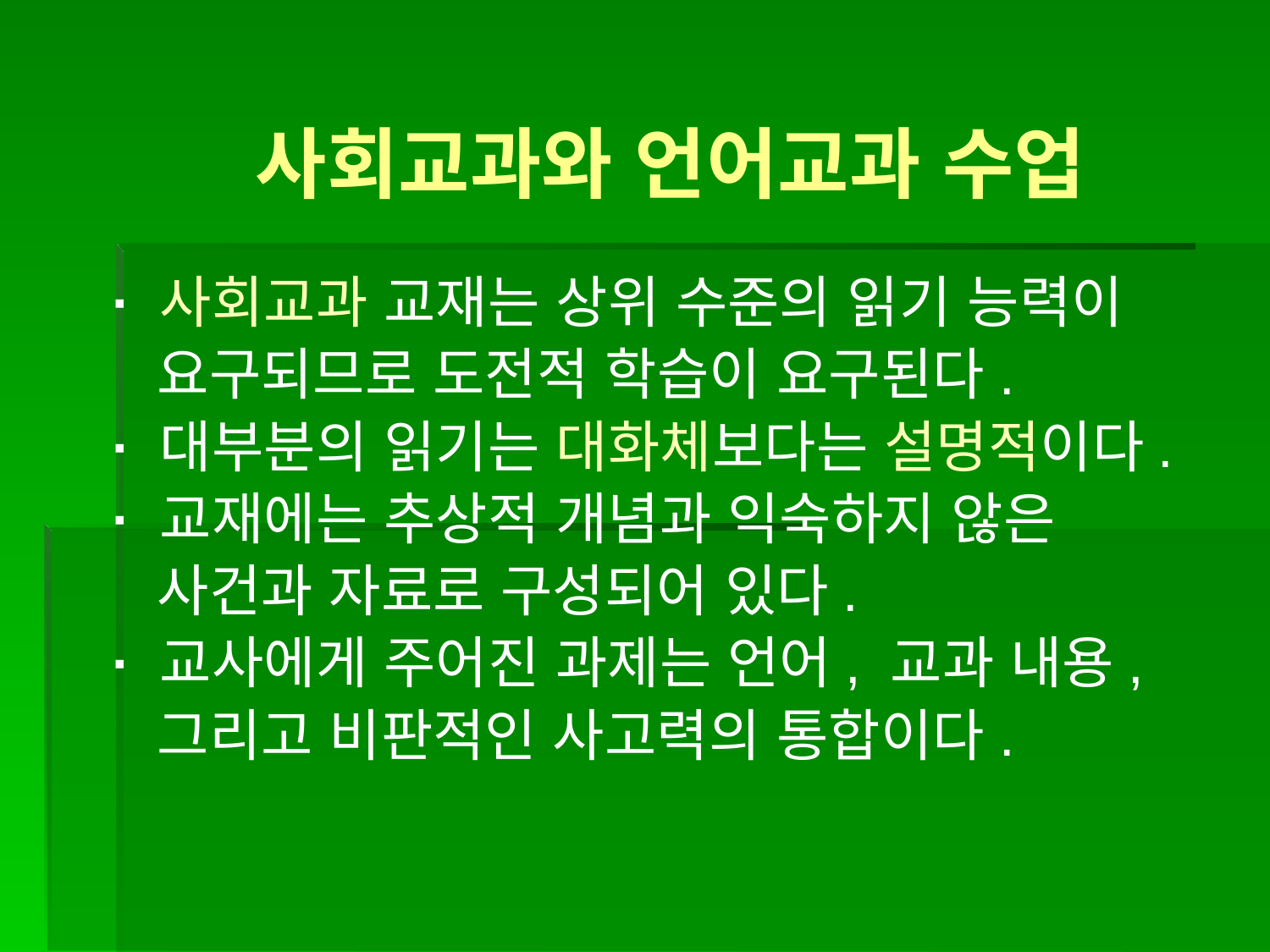

사회교과와 언어교과 수업
· 사회교과 교재는 상위 수준의 읽기 능력이
  요구되므로 도전적 학습이 요구된다.
· 대부분의 읽기는 대화체보다는 설명적이다.
· 교재에는 추상적 개념과 익숙하지 않은
  사건과 자료로 구성되어 있다.
· 교사에게 주어진 과제는 언어, 교과 내용,
  그리고 비판적인 사고력의 통합이다.